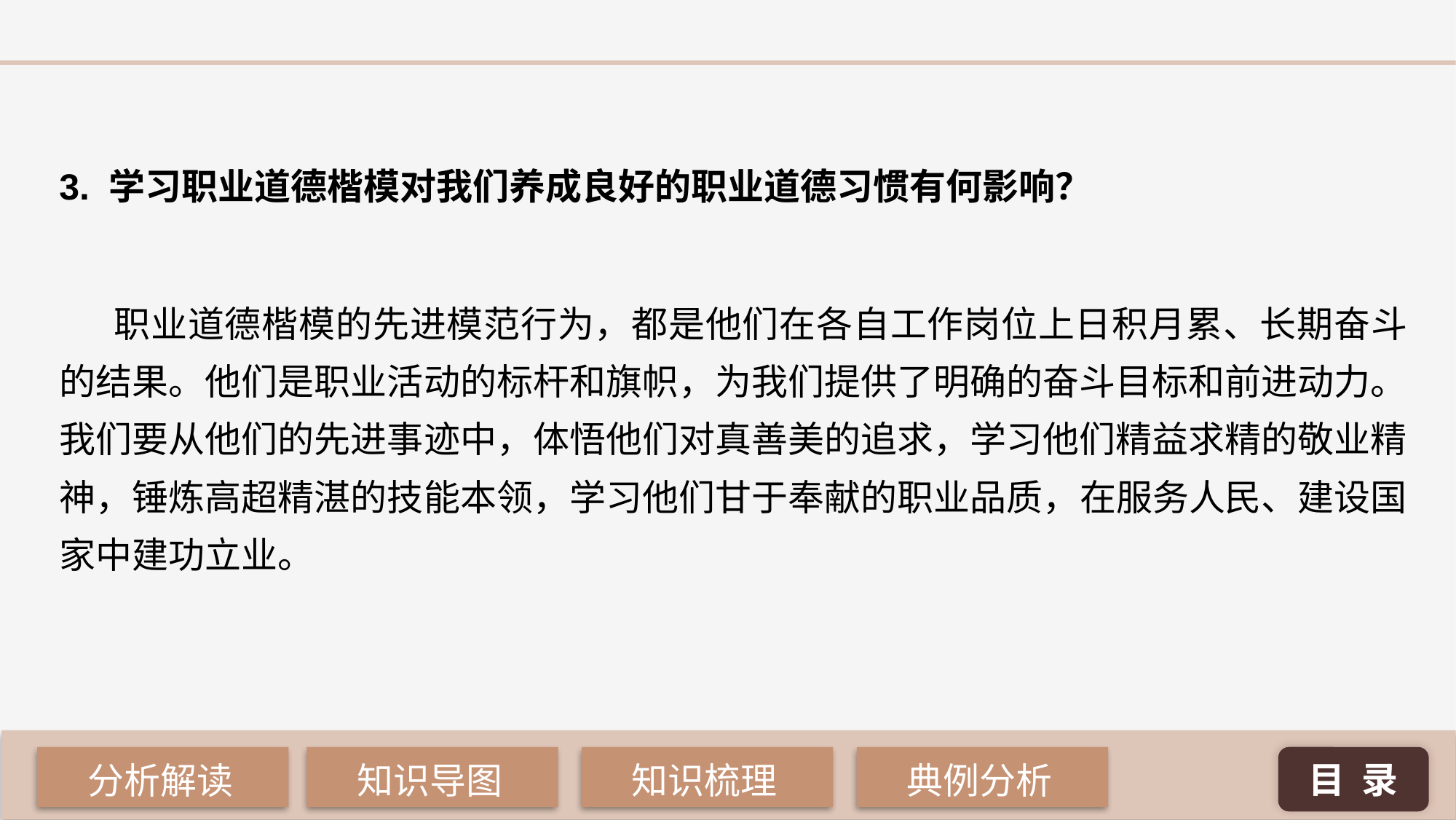

3. 学习职业道德楷模对我们养成良好的职业道德习惯有何影响？
职业道德楷模的先进模范行为，都是他们在各自工作岗位上日积月累、长期奋斗的结果。他们是职业活动的标杆和旗帜，为我们提供了明确的奋斗目标和前进动力。我们要从他们的先进事迹中，体悟他们对真善美的追求，学习他们精益求精的敬业精神，锤炼高超精湛的技能本领，学习他们甘于奉献的职业品质，在服务人民、建设国家中建功立业。